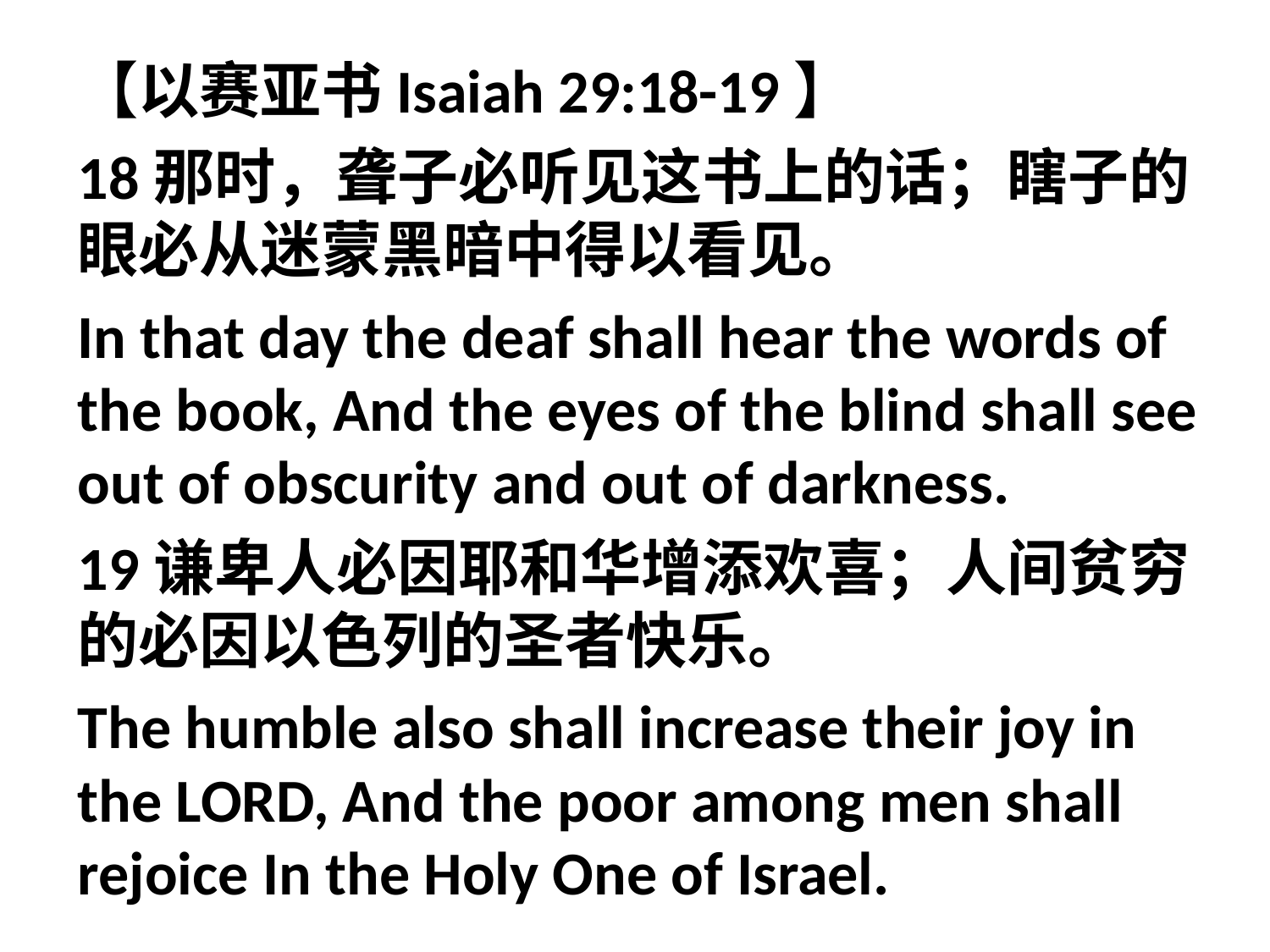

【以赛亚书Isaiah 29:18-19】
18那时，聋子必听见这书上的话；瞎子的眼必从迷蒙黑暗中得以看见。
In that day the deaf shall hear the words of the book, And the eyes of the blind shall see out of obscurity and out of darkness.
19谦卑人必因耶和华增添欢喜；人间贫穷的必因以色列的圣者快乐。
The humble also shall increase their joy in the LORD, And the poor among men shall rejoice In the Holy One of Israel.